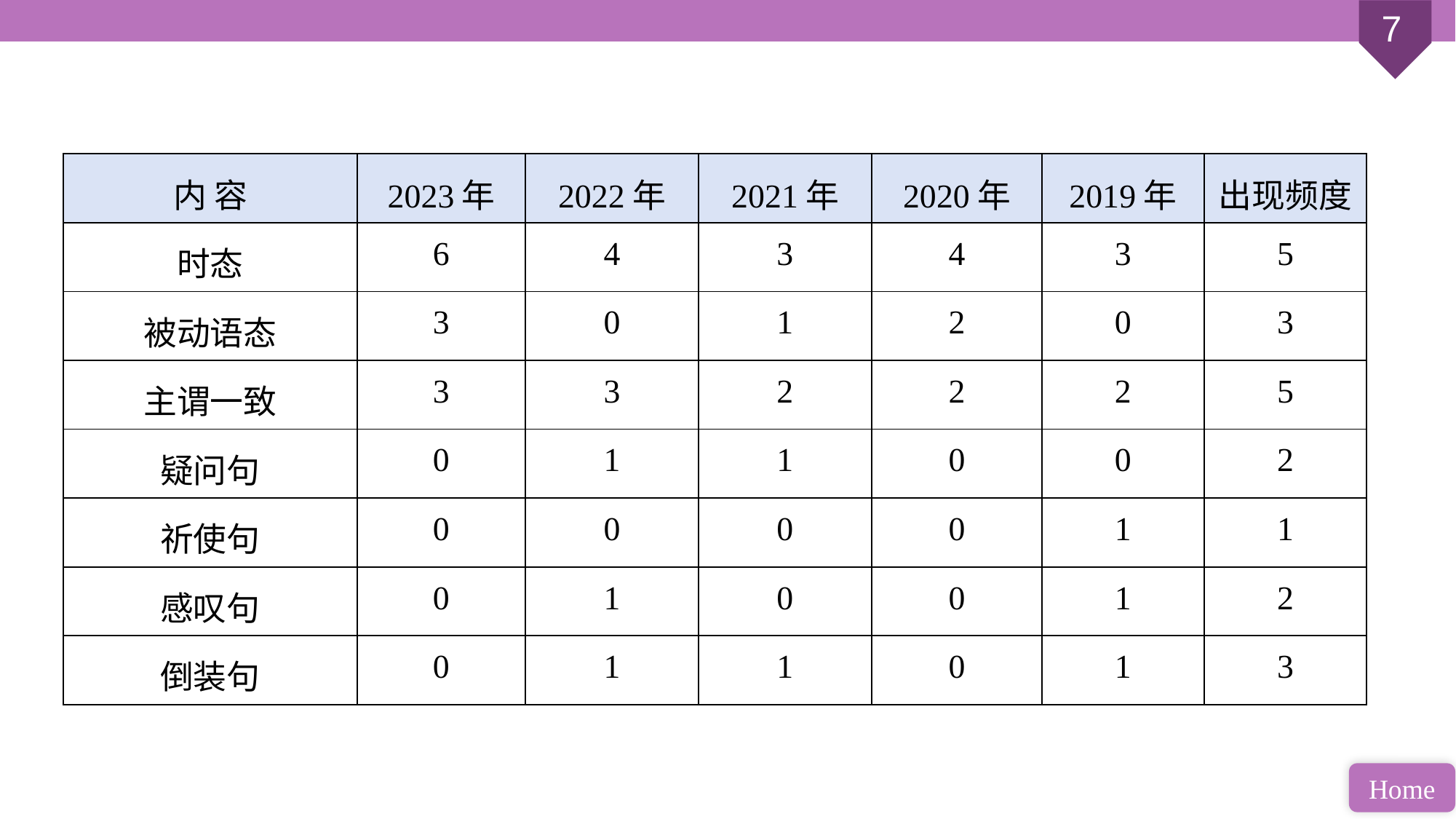

| 内 容 | 2023年 | 2022年 | 2021年 | 2020年 | 2019年 | 出现频度 |
| --- | --- | --- | --- | --- | --- | --- |
| 时态 | 6 | 4 | 3 | 4 | 3 | 5 |
| 被动语态 | 3 | 0 | 1 | 2 | 0 | 3 |
| 主谓一致 | 3 | 3 | 2 | 2 | 2 | 5 |
| 疑问句 | 0 | 1 | 1 | 0 | 0 | 2 |
| 祈使句 | 0 | 0 | 0 | 0 | 1 | 1 |
| 感叹句 | 0 | 1 | 0 | 0 | 1 | 2 |
| 倒装句 | 0 | 1 | 1 | 0 | 1 | 3 |